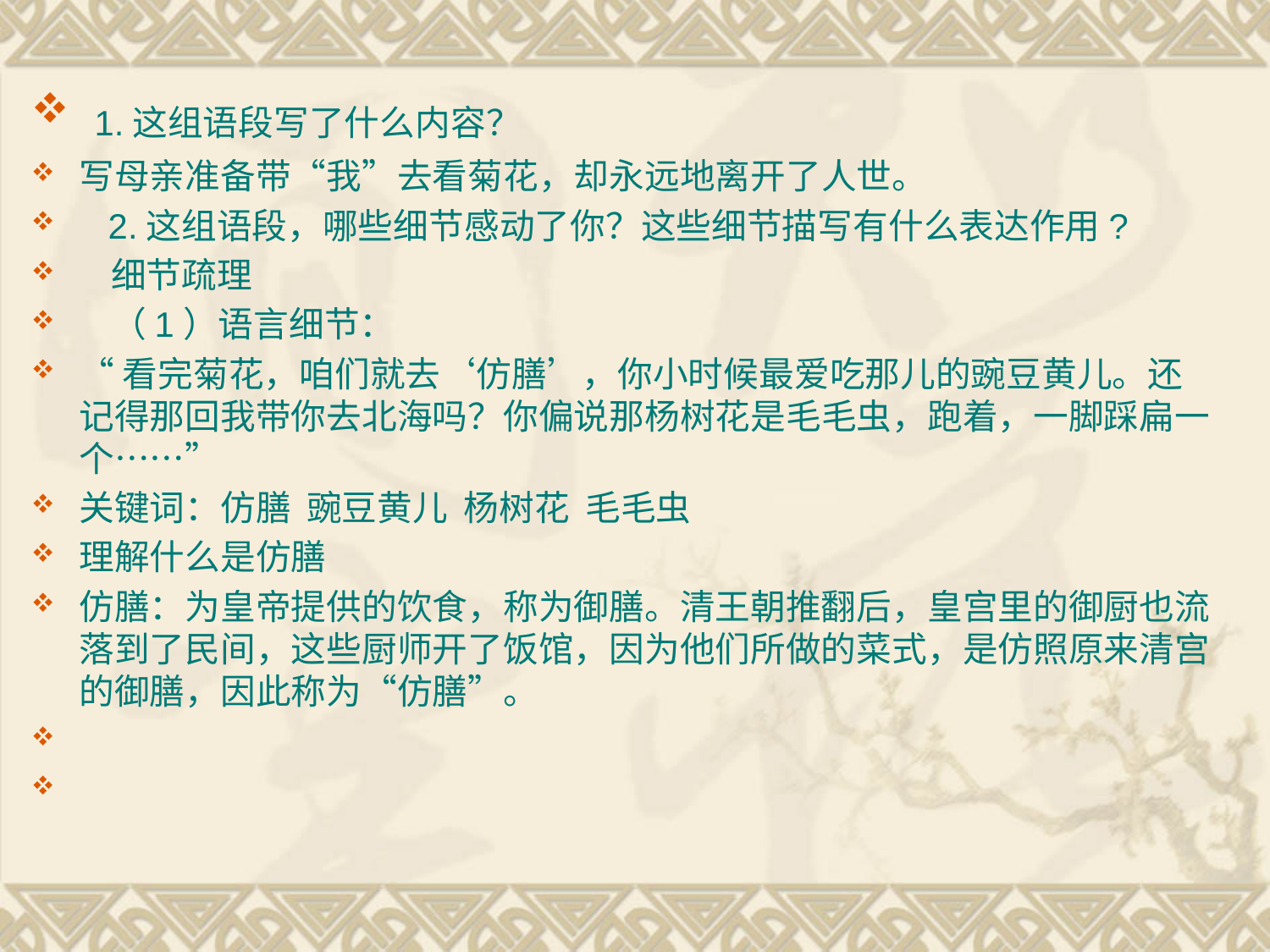

1.这组语段写了什么内容？
写母亲准备带“我”去看菊花，却永远地离开了人世。
   2.这组语段，哪些细节感动了你？这些细节描写有什么表达作用?
   细节疏理
   （1）语言细节：
“看完菊花，咱们就去‘仿膳’，你小时候最爱吃那儿的豌豆黄儿。还记得那回我带你去北海吗？你偏说那杨树花是毛毛虫，跑着，一脚踩扁一个……”
关键词：仿膳  豌豆黄儿  杨树花  毛毛虫
理解什么是仿膳
仿膳：为皇帝提供的饮食，称为御膳。清王朝推翻后，皇宫里的御厨也流落到了民间，这些厨师开了饭馆，因为他们所做的菜式，是仿照原来清宫的御膳，因此称为“仿膳”。